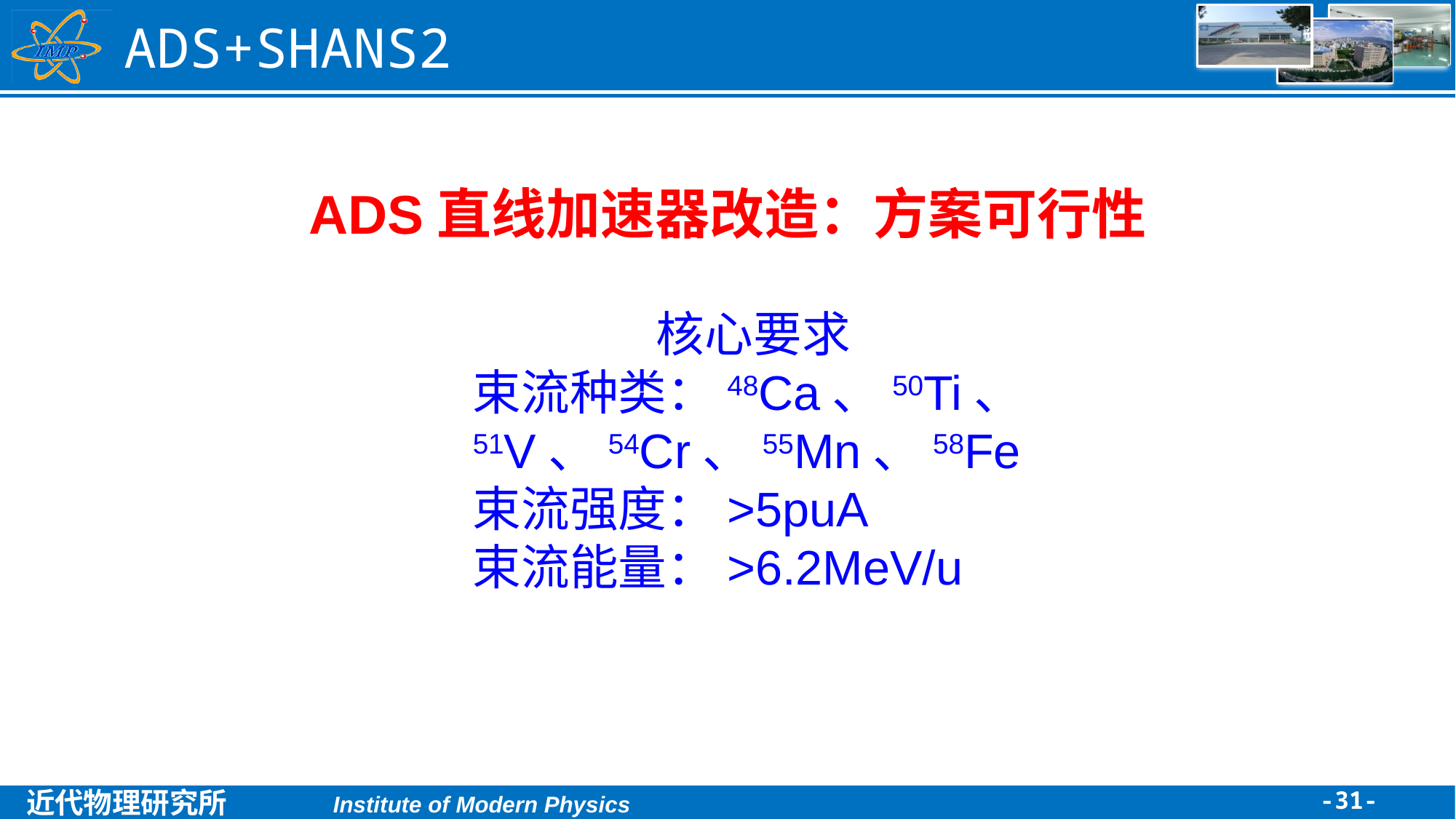

# ADS+SHANS2
ADS直线加速器改造：方案可行性
核心要求
束流种类：48Ca、50Ti、51V、54Cr、55Mn、58Fe
束流强度：>5puA
束流能量：>6.2MeV/u